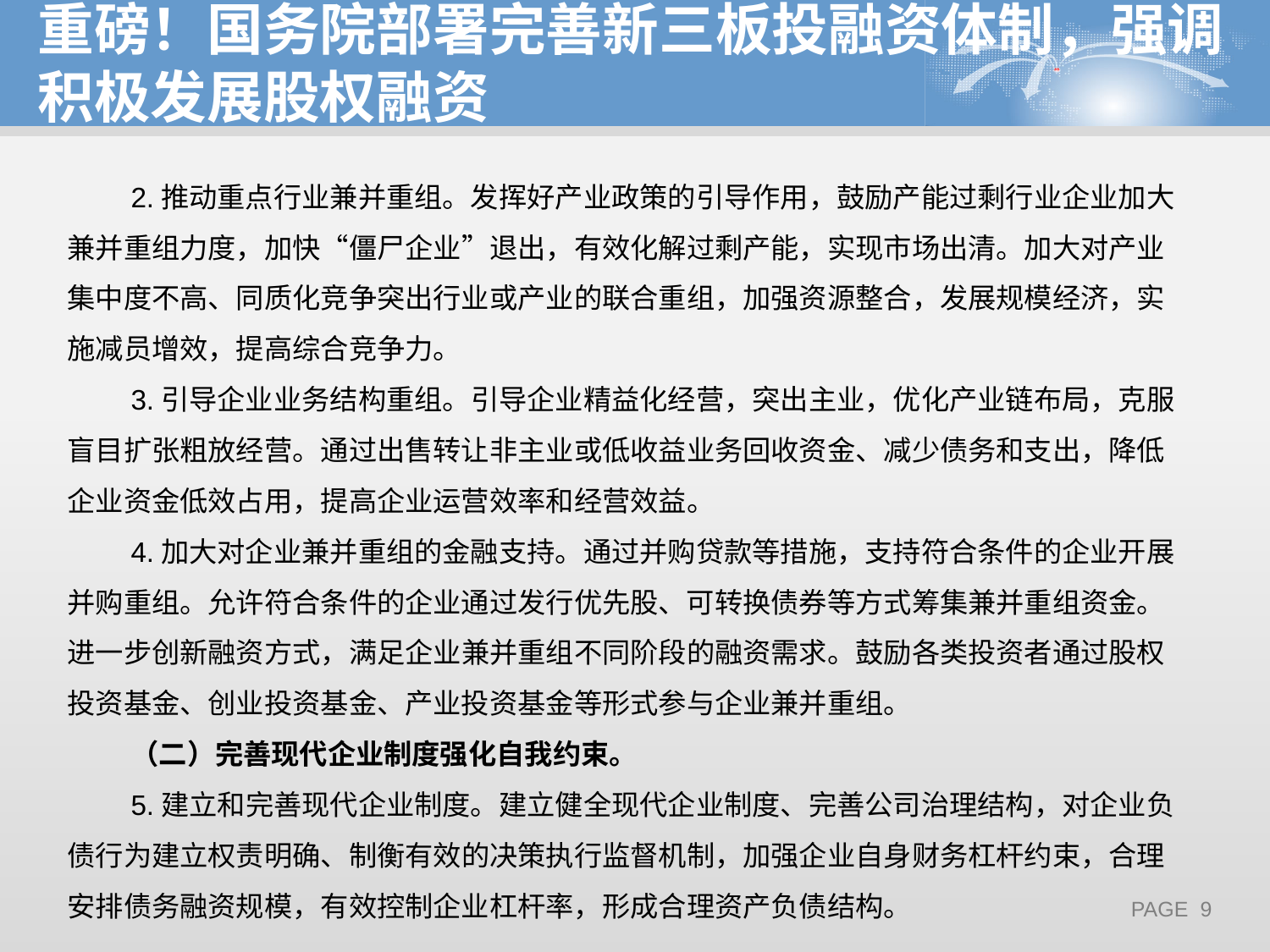

重磅！国务院部署完善新三板投融资体制，强调积极发展股权融资
2.推动重点行业兼并重组。发挥好产业政策的引导作用，鼓励产能过剩行业企业加大兼并重组力度，加快“僵尸企业”退出，有效化解过剩产能，实现市场出清。加大对产业集中度不高、同质化竞争突出行业或产业的联合重组，加强资源整合，发展规模经济，实施减员增效，提高综合竞争力。
3.引导企业业务结构重组。引导企业精益化经营，突出主业，优化产业链布局，克服盲目扩张粗放经营。通过出售转让非主业或低收益业务回收资金、减少债务和支出，降低企业资金低效占用，提高企业运营效率和经营效益。
4.加大对企业兼并重组的金融支持。通过并购贷款等措施，支持符合条件的企业开展并购重组。允许符合条件的企业通过发行优先股、可转换债券等方式筹集兼并重组资金。进一步创新融资方式，满足企业兼并重组不同阶段的融资需求。鼓励各类投资者通过股权投资基金、创业投资基金、产业投资基金等形式参与企业兼并重组。
（二）完善现代企业制度强化自我约束。
5.建立和完善现代企业制度。建立健全现代企业制度、完善公司治理结构，对企业负债行为建立权责明确、制衡有效的决策执行监督机制，加强企业自身财务杠杆约束，合理安排债务融资规模，有效控制企业杠杆率，形成合理资产负债结构。